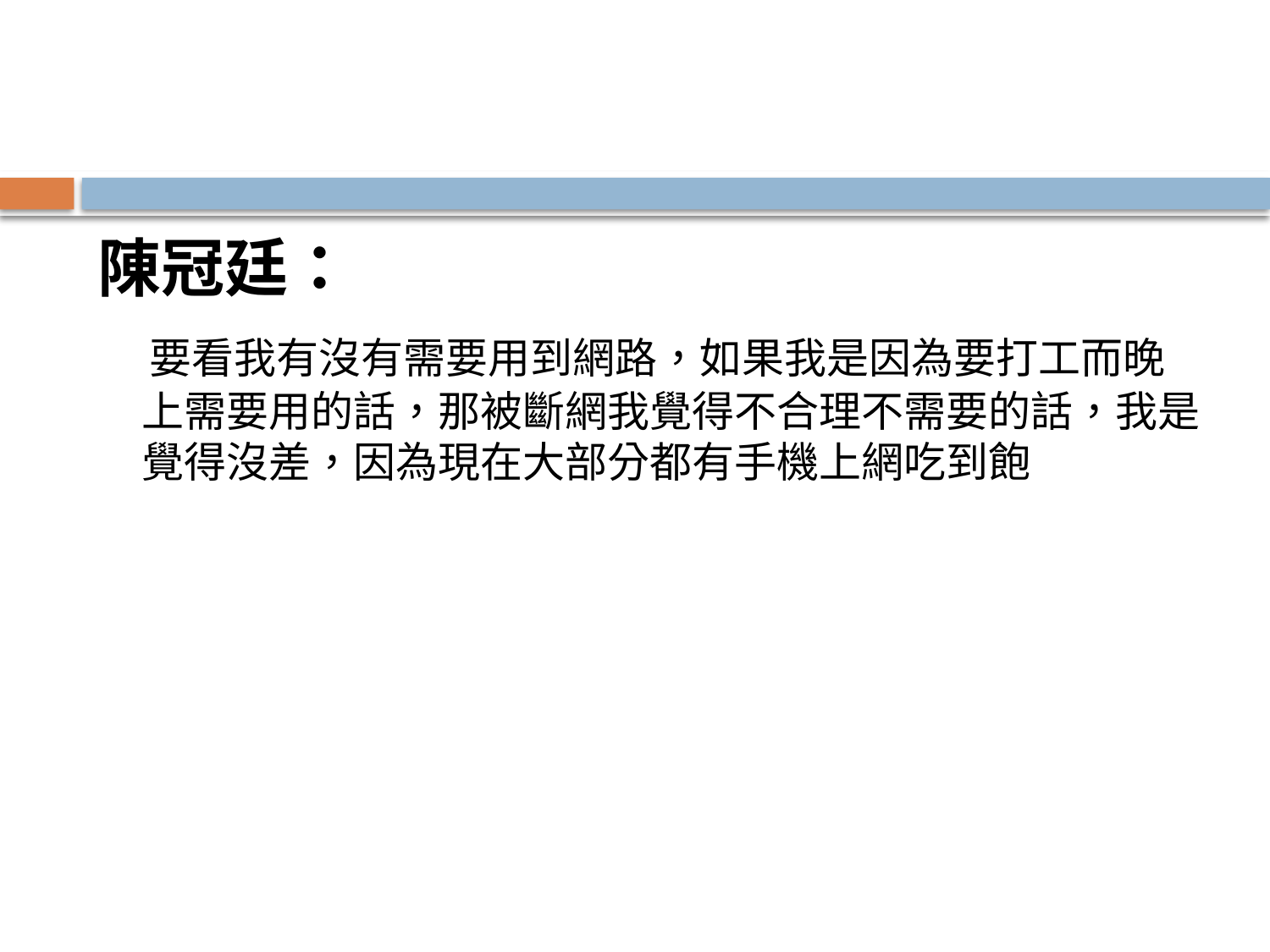

#
陳冠廷：
   要看我有沒有需要用到網路，如果我是因為要打工而晚上需要用的話，那被斷網我覺得不合理不需要的話，我是覺得沒差，因為現在大部分都有手機上網吃到飽